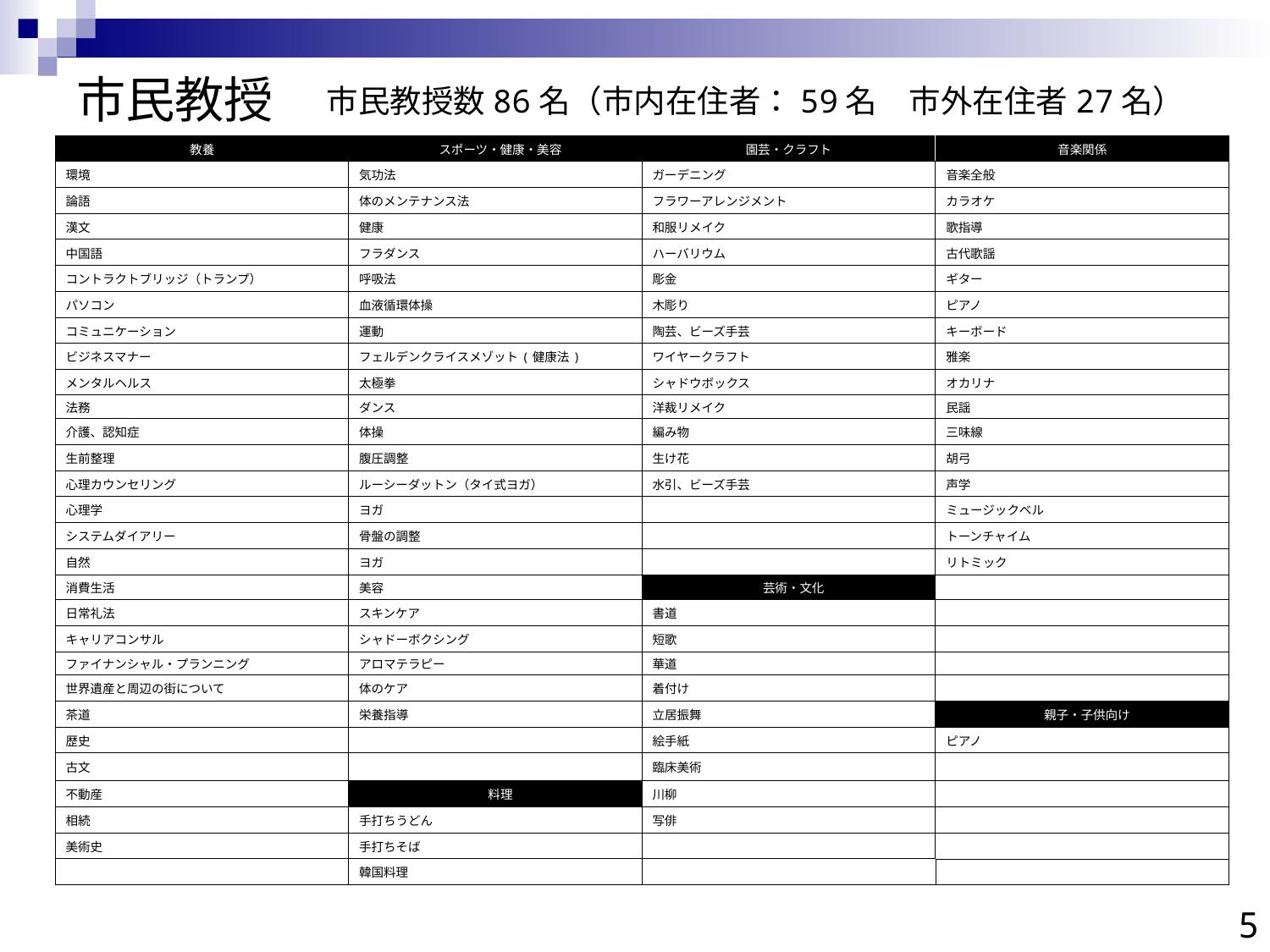

# 市民教授
市民教授数86名（市内在住者：59名　市外在住者27名）
| 教養 | スポーツ・健康・美容 | 園芸・クラフト | 音楽関係 |
| --- | --- | --- | --- |
| 環境 | 気功法 | ガーデニング | 音楽全般 |
| 論語 | 体のメンテナンス法 | フラワーアレンジメント | カラオケ |
| 漢文 | 健康 | 和服リメイク | 歌指導 |
| 中国語 | フラダンス | ハーバリウム | 古代歌謡 |
| コントラクトブリッジ（トランプ） | 呼吸法 | 彫金 | ギター |
| パソコン | 血液循環体操 | 木彫り | ピアノ |
| コミュニケーション | 運動 | 陶芸、ビーズ手芸 | キーボード |
| ビジネスマナー | フェルデンクライスメゾット(健康法) | ワイヤークラフト | 雅楽 |
| メンタルヘルス | 太極拳 | シャドウボックス | オカリナ |
| 法務 | ダンス | 洋裁リメイク | 民謡 |
| 介護、認知症 | 体操 | 編み物 | 三味線 |
| 生前整理 | 腹圧調整 | 生け花 | 胡弓 |
| 心理カウンセリング | ルーシーダットン（タイ式ヨガ） | 水引、ビーズ手芸 | 声学 |
| 心理学 | ヨガ |  | ミュージックベル |
| システムダイアリー | 骨盤の調整 |  | トーンチャイム |
| 自然 | ヨガ |  | リトミック |
| 消費生活 | 美容 | 芸術・文化 |  |
| 日常礼法 | スキンケア | 書道 |  |
| キャリアコンサル | シャドーボクシング | 短歌 |  |
| ファイナンシャル・プランニング | アロマテラピー | 華道 |  |
| 世界遺産と周辺の街について | 体のケア | 着付け |  |
| 茶道 | 栄養指導 | 立居振舞 | 親子・子供向け |
| 歴史 |  | 絵手紙 | ピアノ |
| 古文 |  | 臨床美術 |  |
| 不動産 | 料理 | 川柳 |  |
| 相続 | 手打ちうどん | 写俳 |  |
| 美術史 | 手打ちそば |  |  |
|  | 韓国料理 |  |  |
|  |  |  |  |
5